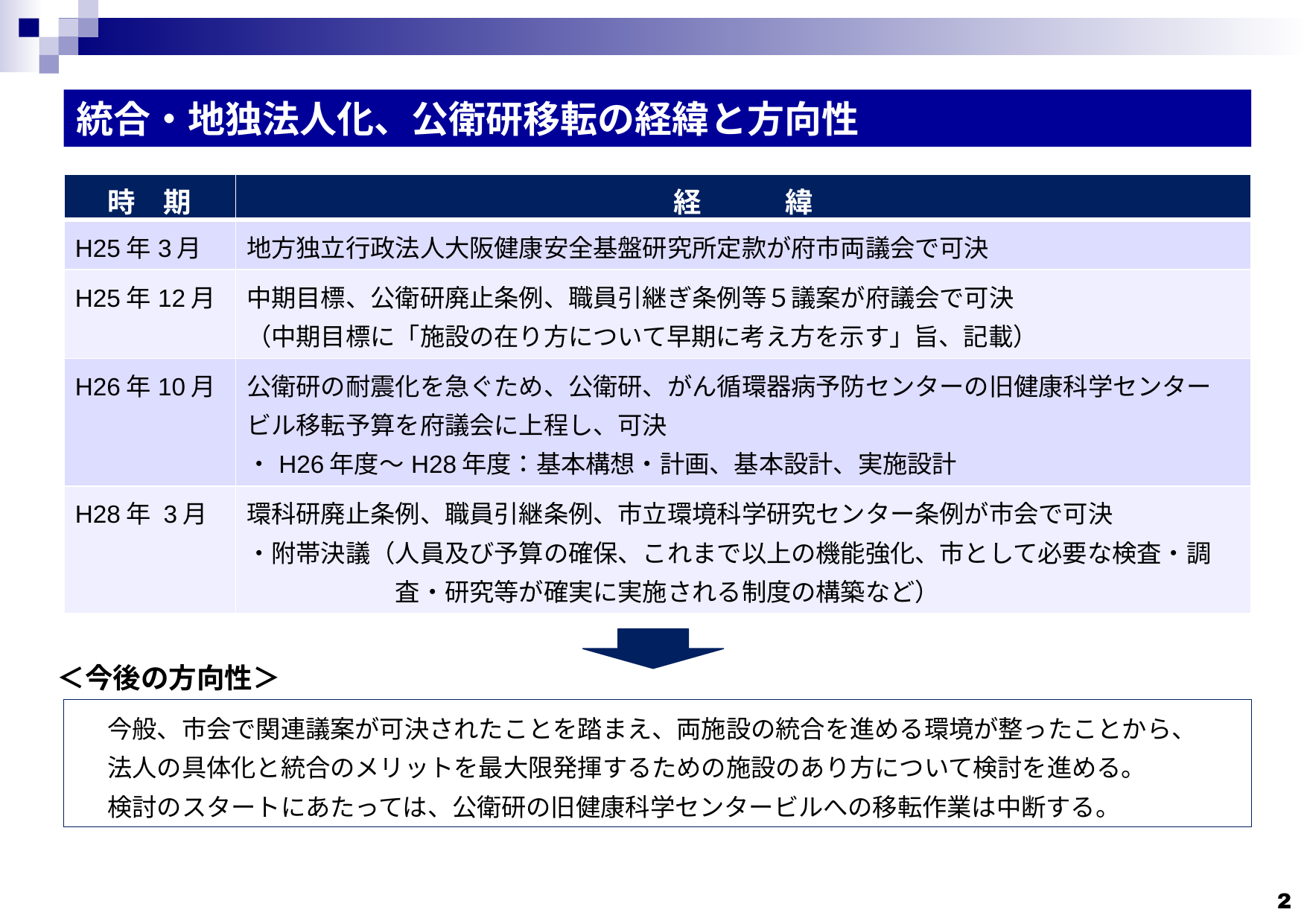

統合・地独法人化、公衛研移転の経緯と方向性
| 時　期 | 経　　　緯 |
| --- | --- |
| H25年3月 | 地方独立行政法人大阪健康安全基盤研究所定款が府市両議会で可決 |
| H25年12月 | 中期目標、公衛研廃止条例、職員引継ぎ条例等５議案が府議会で可決　　 （中期目標に「施設の在り方について早期に考え方を示す」旨、記載） |
| H26年10月 | 公衛研の耐震化を急ぐため、公衛研、がん循環器病予防センターの旧健康科学センター ビル移転予算を府議会に上程し、可決　　　 ・H26年度～H28年度：基本構想・計画、基本設計、実施設計 |
| H28年 3月 | 環科研廃止条例、職員引継条例、市立環境科学研究センター条例が市会で可決 ・附帯決議（人員及び予算の確保、これまで以上の機能強化、市として必要な検査・調 　　　　　　査・研究等が確実に実施される制度の構築など） |

＜今後の方向性＞
今般、市会で関連議案が可決されたことを踏まえ、両施設の統合を進める環境が整ったことから、
法人の具体化と統合のメリットを最大限発揮するための施設のあり方について検討を進める。
検討のスタートにあたっては、公衛研の旧健康科学センタービルへの移転作業は中断する。
2